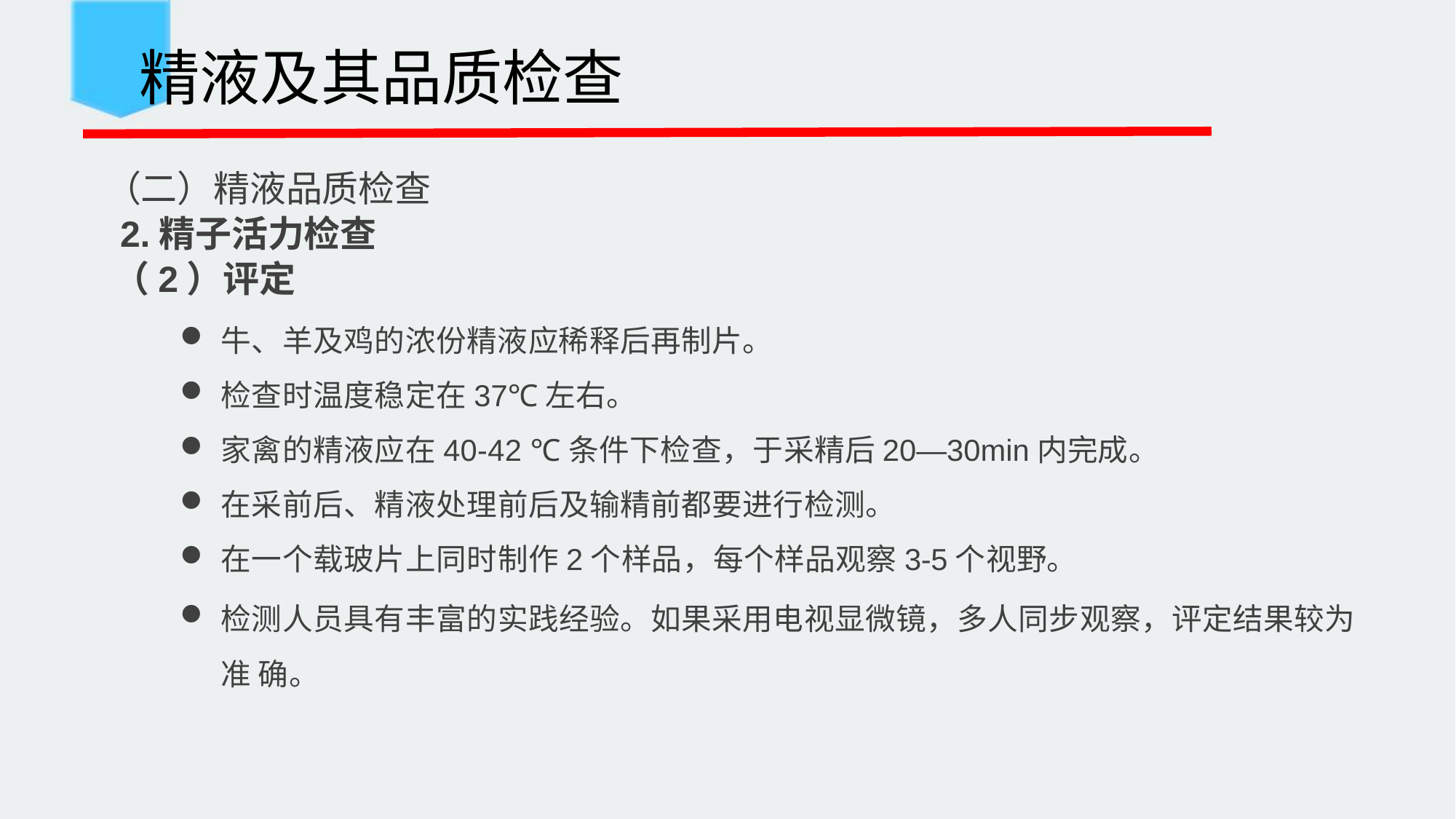

精液及其品质检查
  （二）精液品质检查
    2.精子活力检查
   （2）评定
牛、羊及鸡的浓份精液应稀释后再制片。
检查时温度稳定在37℃左右。
家禽的精液应在40-42 ℃条件下检查，于采精后20—30min内完成。
在采前后、精液处理前后及输精前都要进行检测。
在一个载玻片上同时制作2个样品，每个样品观察3-5个视野。
检测人员具有丰富的实践经验。如果采用电视显微镜，多人同步观察，评定结果较为准 确。